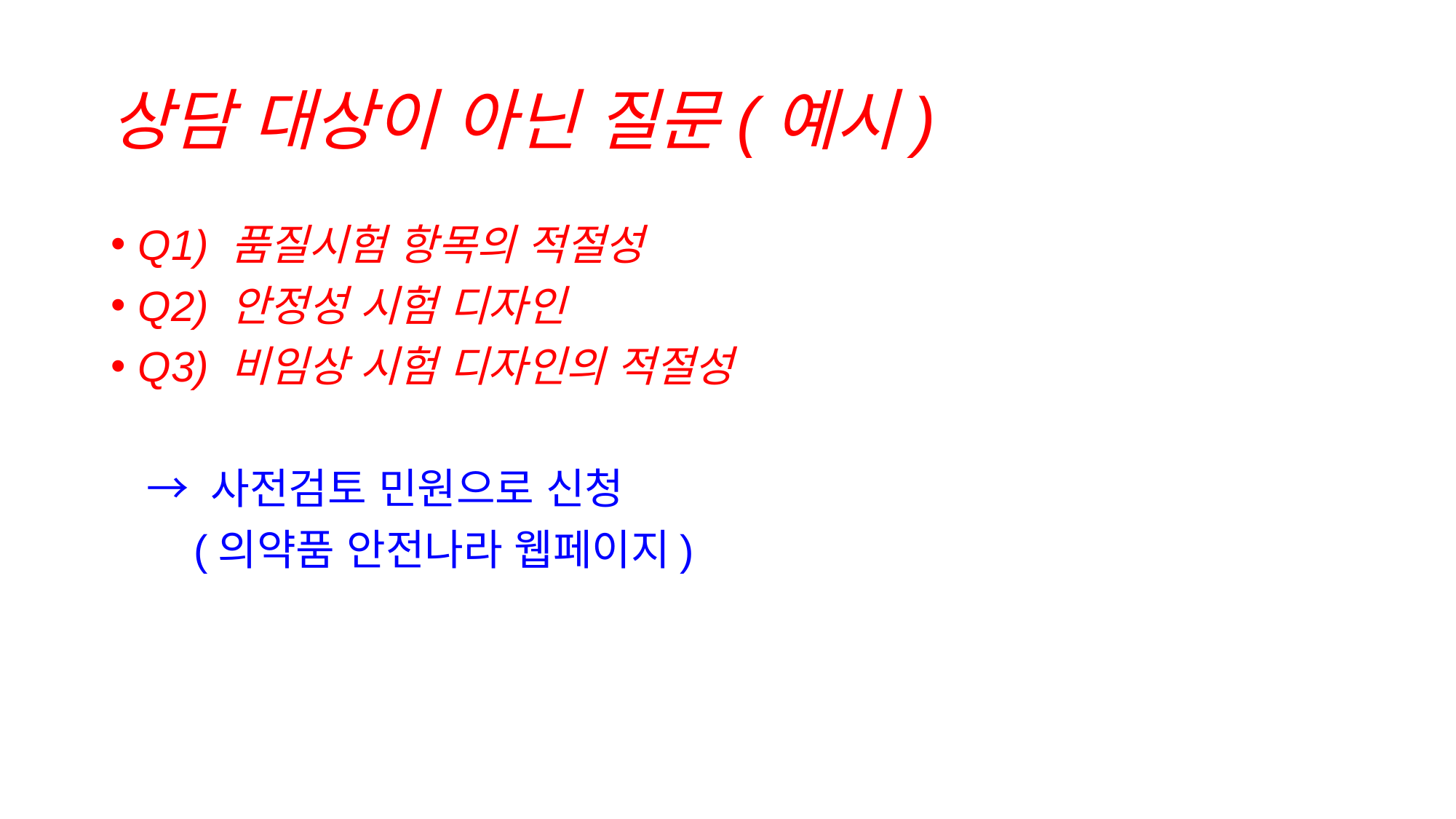

# 상담 대상이 아닌 질문(예시)
Q1) 품질시험 항목의 적절성
Q2) 안정성 시험 디자인
Q3) 비임상 시험 디자인의 적절성

   → 사전검토 민원으로 신청
       (의약품 안전나라 웹페이지)